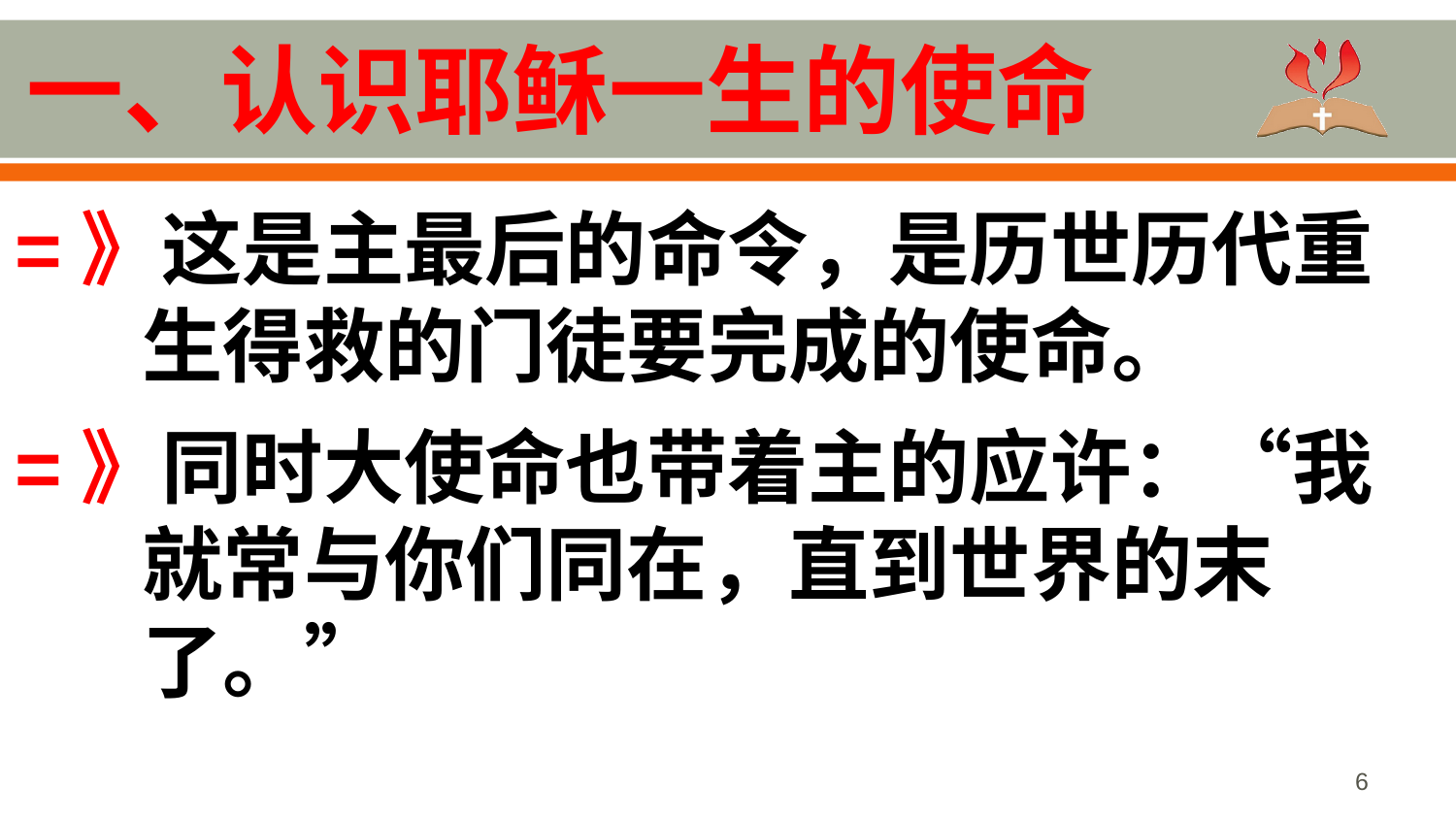

#
一、认识耶稣一生的使命
=》这是主最后的命令，是历世历代重生得救的门徒要完成的使命。
=》同时大使命也带着主的应许：“我就常与你们同在，直到世界的末了。”

6